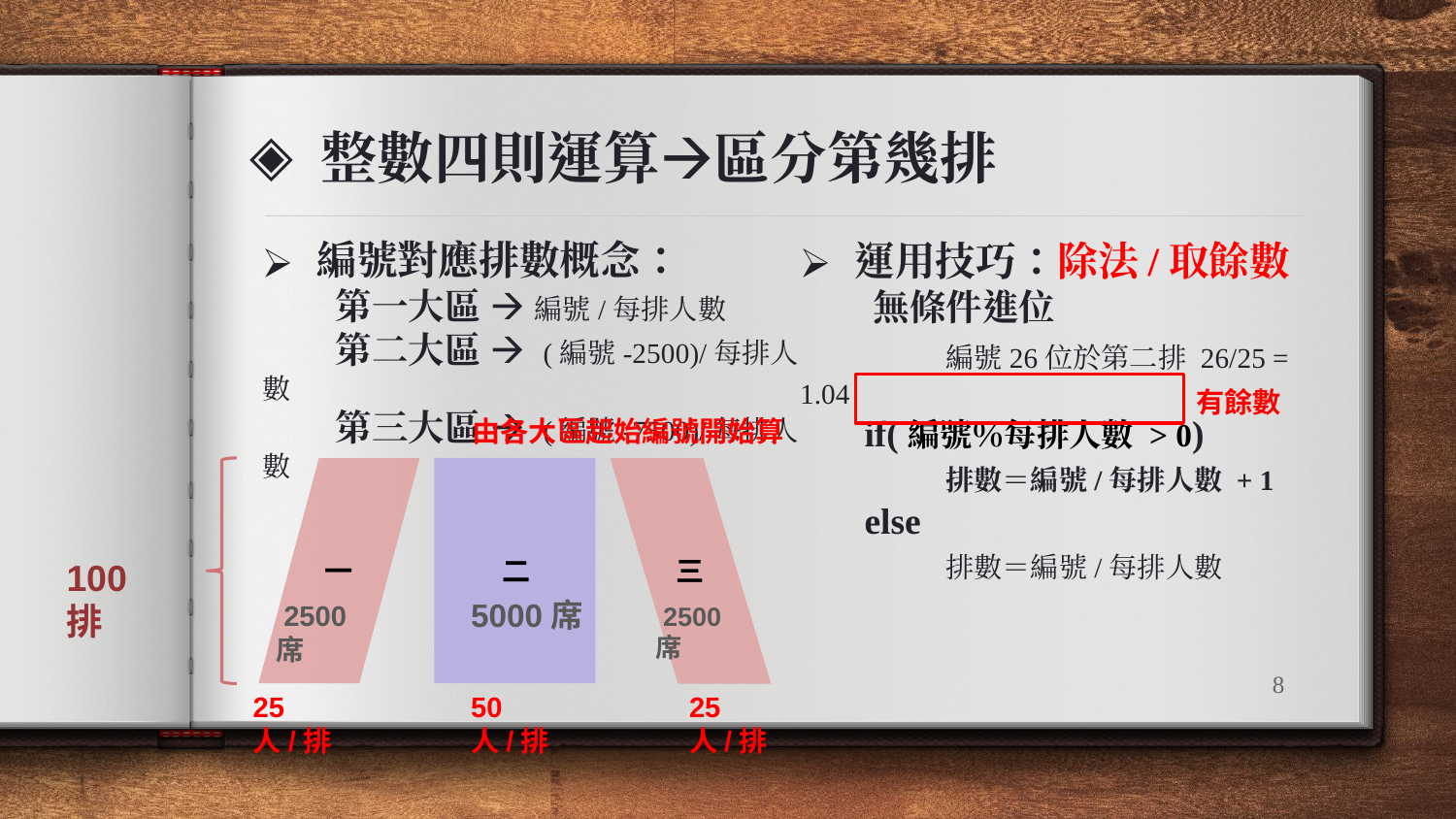

整數四則運算🡪區分第幾排

編號對應排數概念：
       第一大區 🡪 編號/每排人數
       第二大區 🡪 (編號-2500)/每排人數
       第三大區 🡪 (編號-7500)/每排人數

運用技巧：除法/取餘數
       無條件進位
	編號26位於第二排 26/25 = 1.04
       if(編號％每排人數 > 0)
	排數＝編號/每排人數 + 1
       else
	排數＝編號/每排人數

有餘數
由各大區起始編號開始算

一
三
二
 5000席
 2500席
 2500席
100排
8
25人/排
25人/排
50人/排